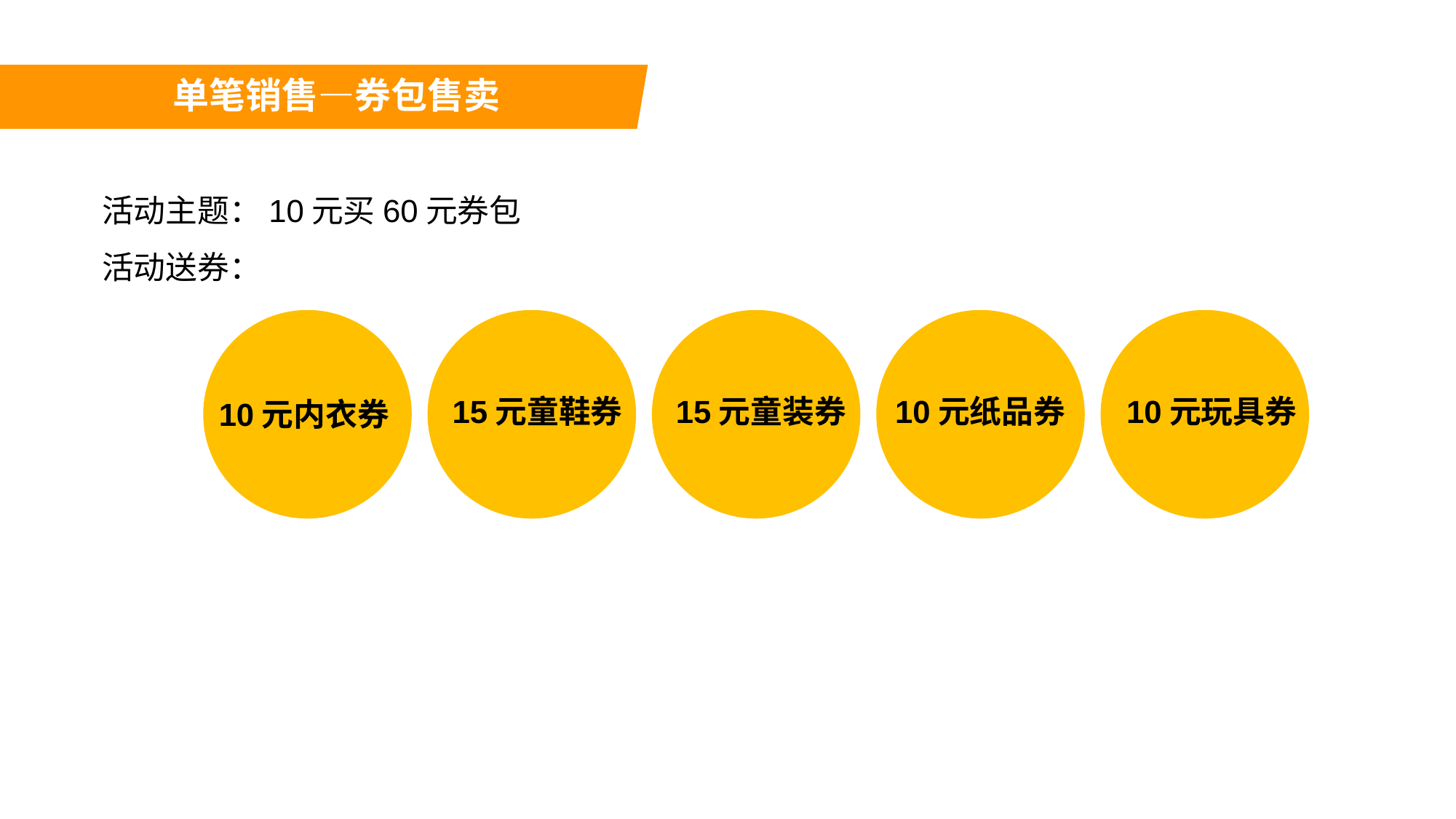

单笔销售—券包售卖
活动主题：10元买60元券包
活动送券：

15元童鞋券
15元童装券
10元纸品券
10元玩具券
  10元内衣券